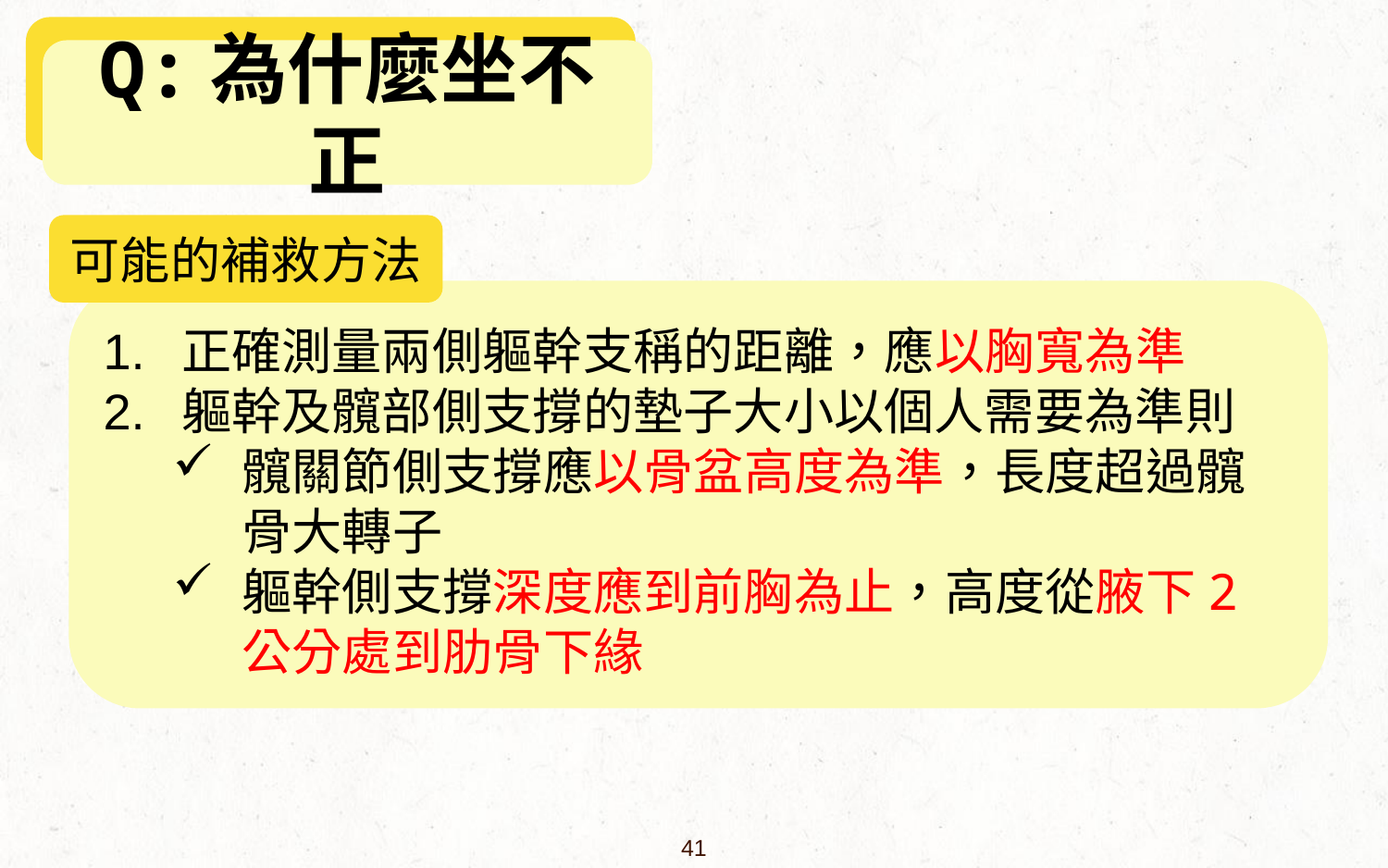

Q:為什麼坐得
Q:為什麼坐不正
可能的補救方法

正確測量兩側軀幹支稱的距離，應以胸寬為準
軀幹及髖部側支撐的墊子大小以個人需要為準則
髖關節側支撐應以骨盆高度為準，長度超過髖骨大轉子
軀幹側支撐深度應到前胸為止，高度從腋下2公分處到肋骨下緣
41